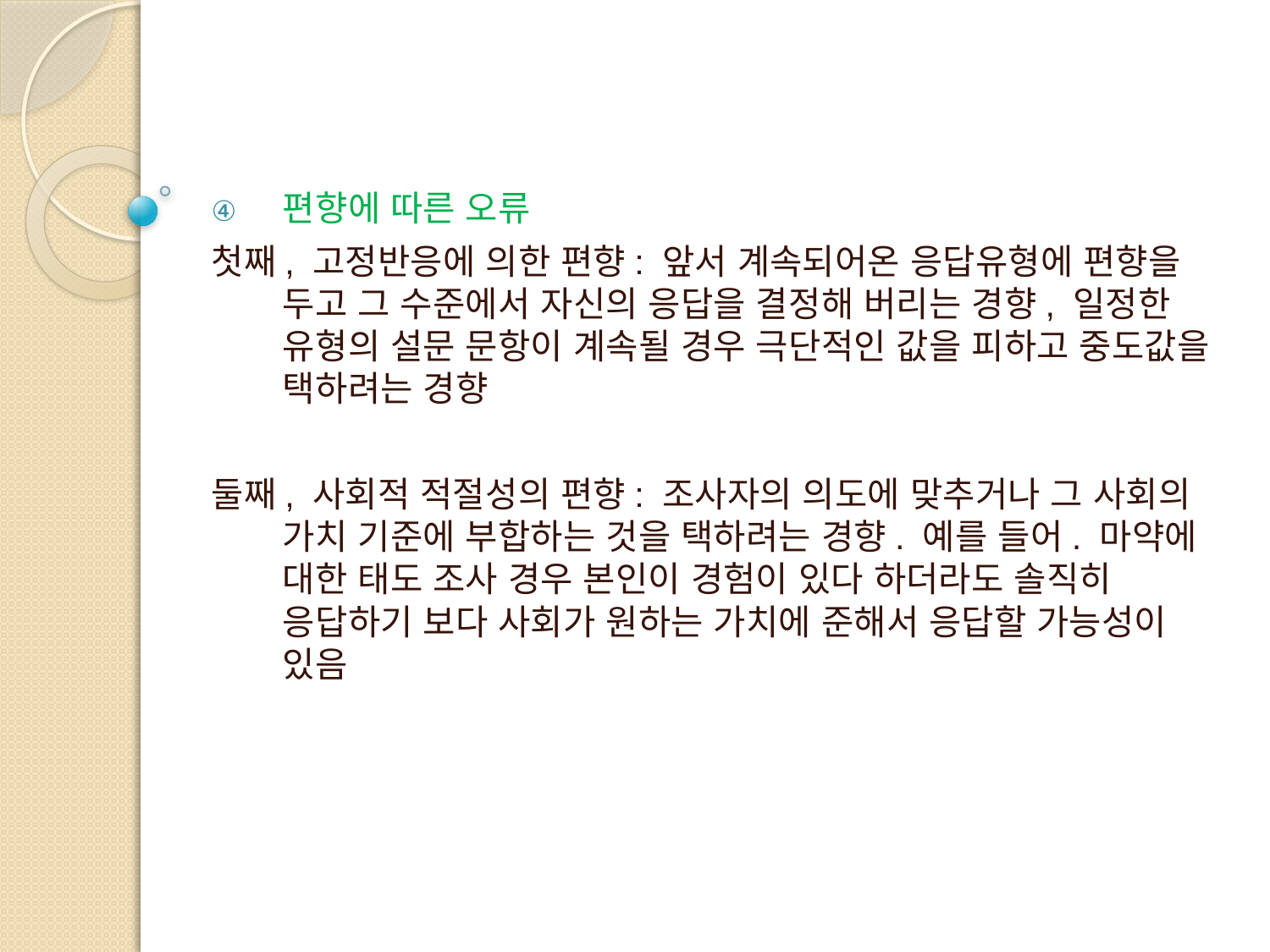

편향에 따른 오류
첫째, 고정반응에 의한 편향: 앞서 계속되어온 응답유형에 편향을 두고 그 수준에서 자신의 응답을 결정해 버리는 경향, 일정한 유형의 설문 문항이 계속될 경우 극단적인 값을 피하고 중도값을 택하려는 경향

둘째, 사회적 적절성의 편향: 조사자의 의도에 맞추거나 그 사회의 가치 기준에 부합하는 것을 택하려는 경향. 예를 들어. 마약에 대한 태도 조사 경우 본인이 경험이 있다 하더라도 솔직히 응답하기 보다 사회가 원하는 가치에 준해서 응답할 가능성이 있음